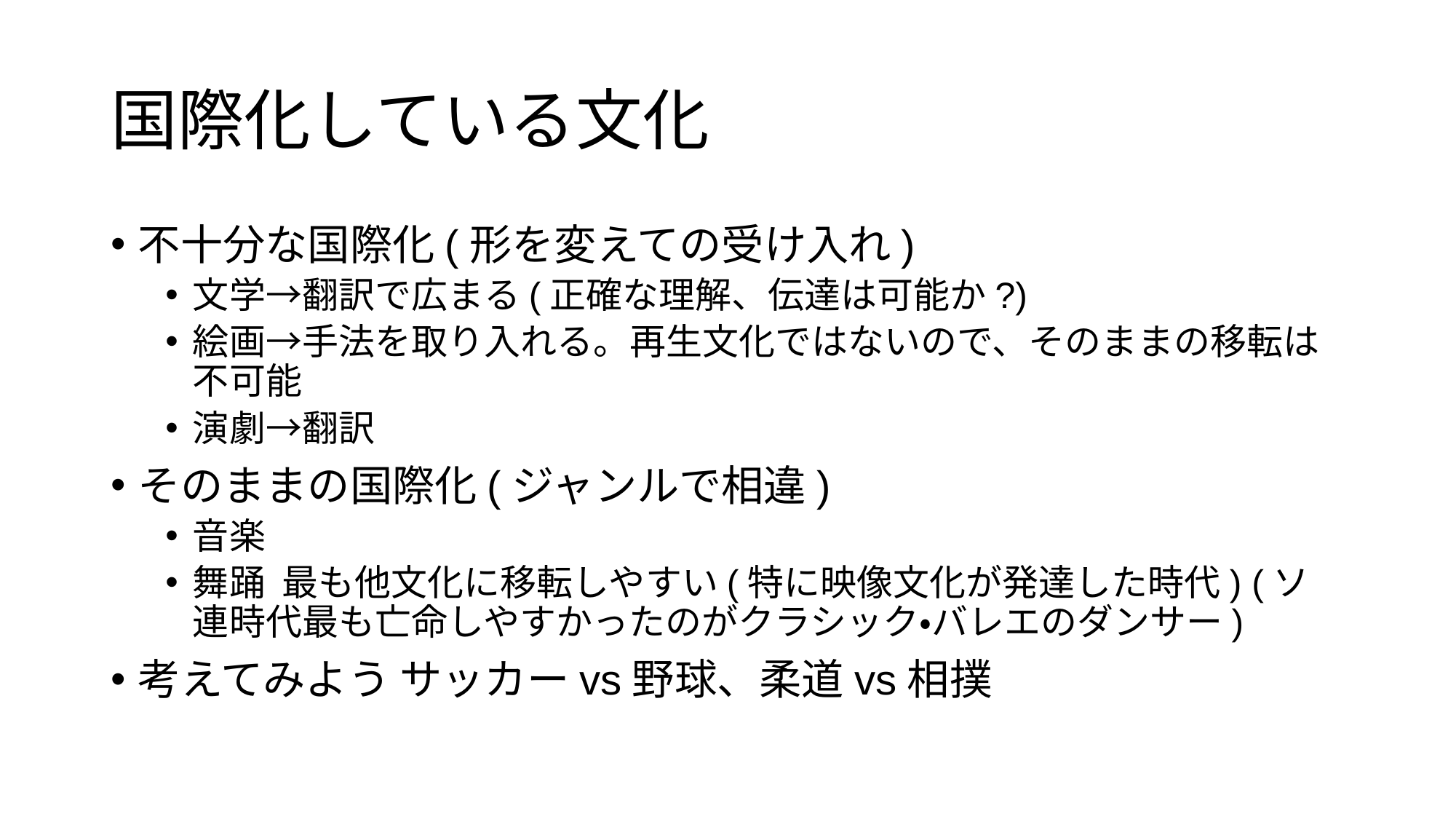

# 国際化している文化
不十分な国際化(形を変えての受け入れ)
文学→翻訳で広まる(正確な理解、伝達は可能か?)
絵画→手法を取り入れる。再生文化ではないので、そのままの移転は不可能
演劇→翻訳
そのままの国際化(ジャンルで相違)
音楽
舞踊  最も他文化に移転しやすい(特に映像文化が発達した時代) (ソ連時代最も亡命しやすかったのがクラシック・バレエのダンサー)
考えてみよう サッカーvs野球、柔道vs相撲